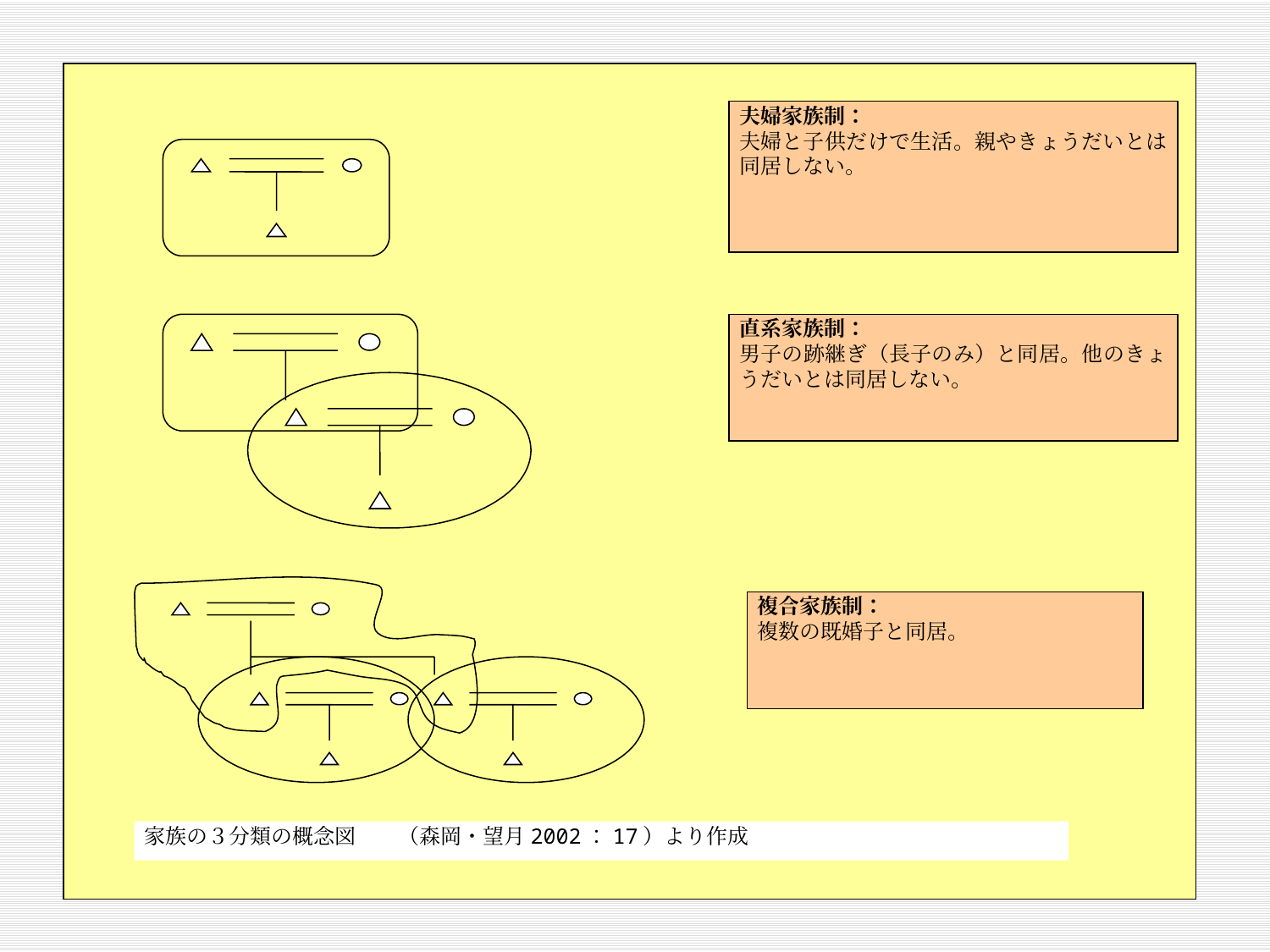

夫婦家族制：
夫婦と子供だけで生活。親やきょうだいとは同居しない。

直系家族制：
男子の跡継ぎ（長子のみ）と同居。他のきょうだいとは同居しない。

複合家族制：
複数の既婚子と同居。
家族の３分類の概念図　　（森岡・望月2002：17）より作成